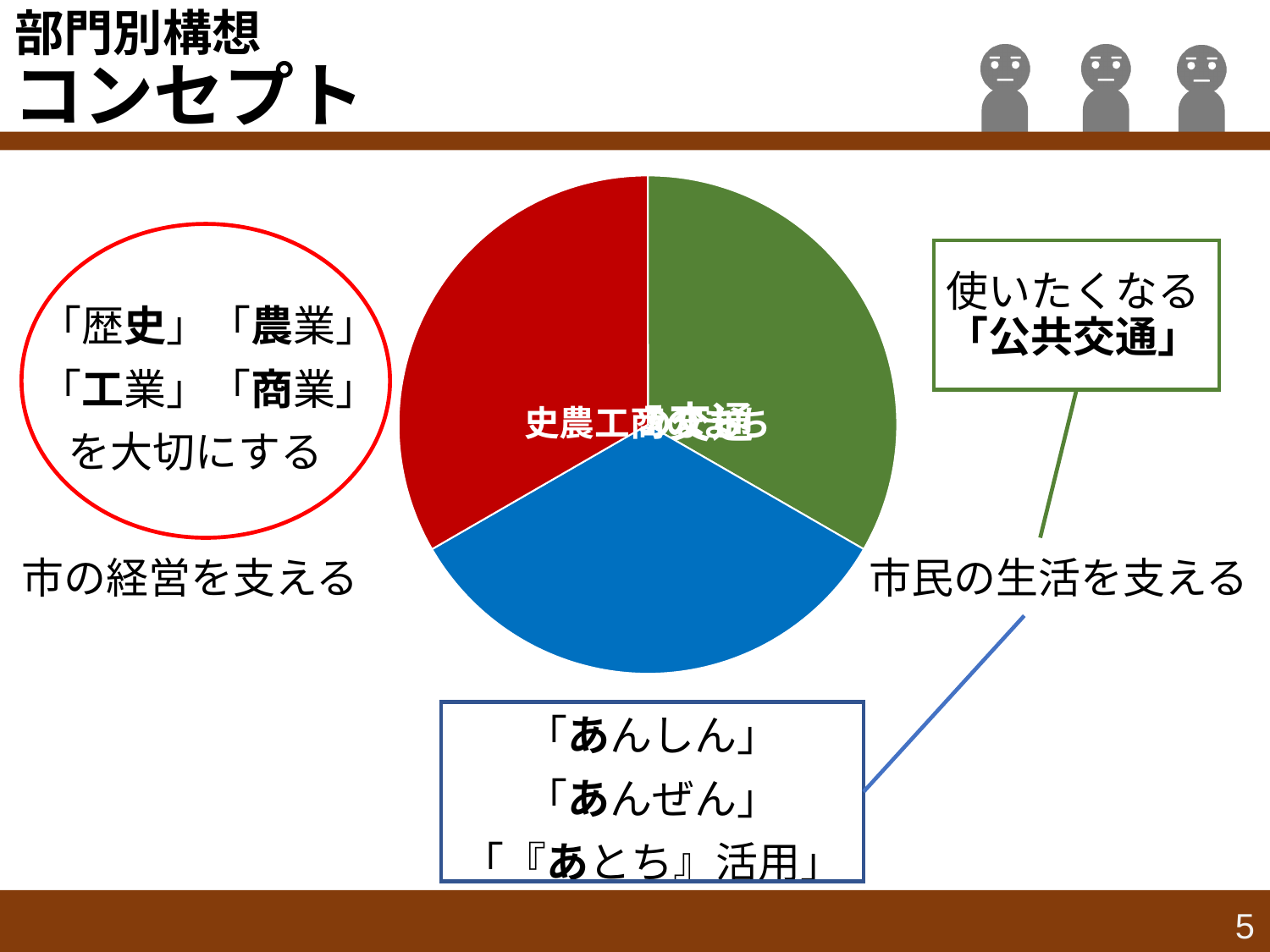

部門別構想
# コンセプト
キララ交通
AAAのまち
史農工商のまち

使いたくなる「公共交通」
「歴史」「農業」
「工業」「商業」
  を大切にする
市の経営を支える
市民の生活を支える

「あんしん」
「あんぜん」
「『あとち』活用」
5